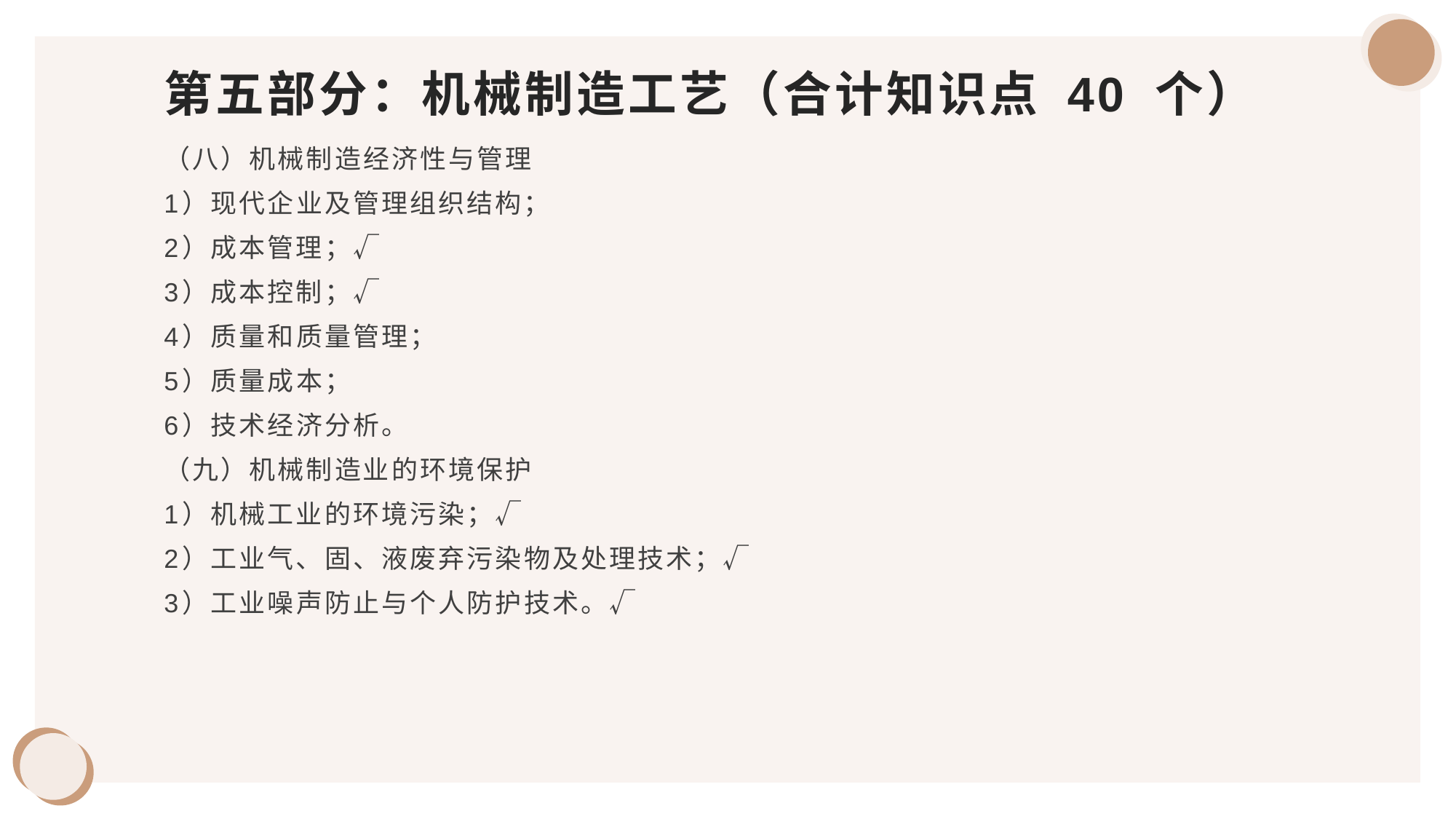

# 第五部分：机械制造工艺（合计知识点 40 个）
（八）机械制造经济性与管理
1）现代企业及管理组织结构；
2）成本管理；√
3）成本控制；√
4）质量和质量管理；
5）质量成本；
6）技术经济分析。
（九）机械制造业的环境保护
1）机械工业的环境污染；√
2）工业气、固、液废弃污染物及处理技术；√
3）工业噪声防止与个人防护技术。√